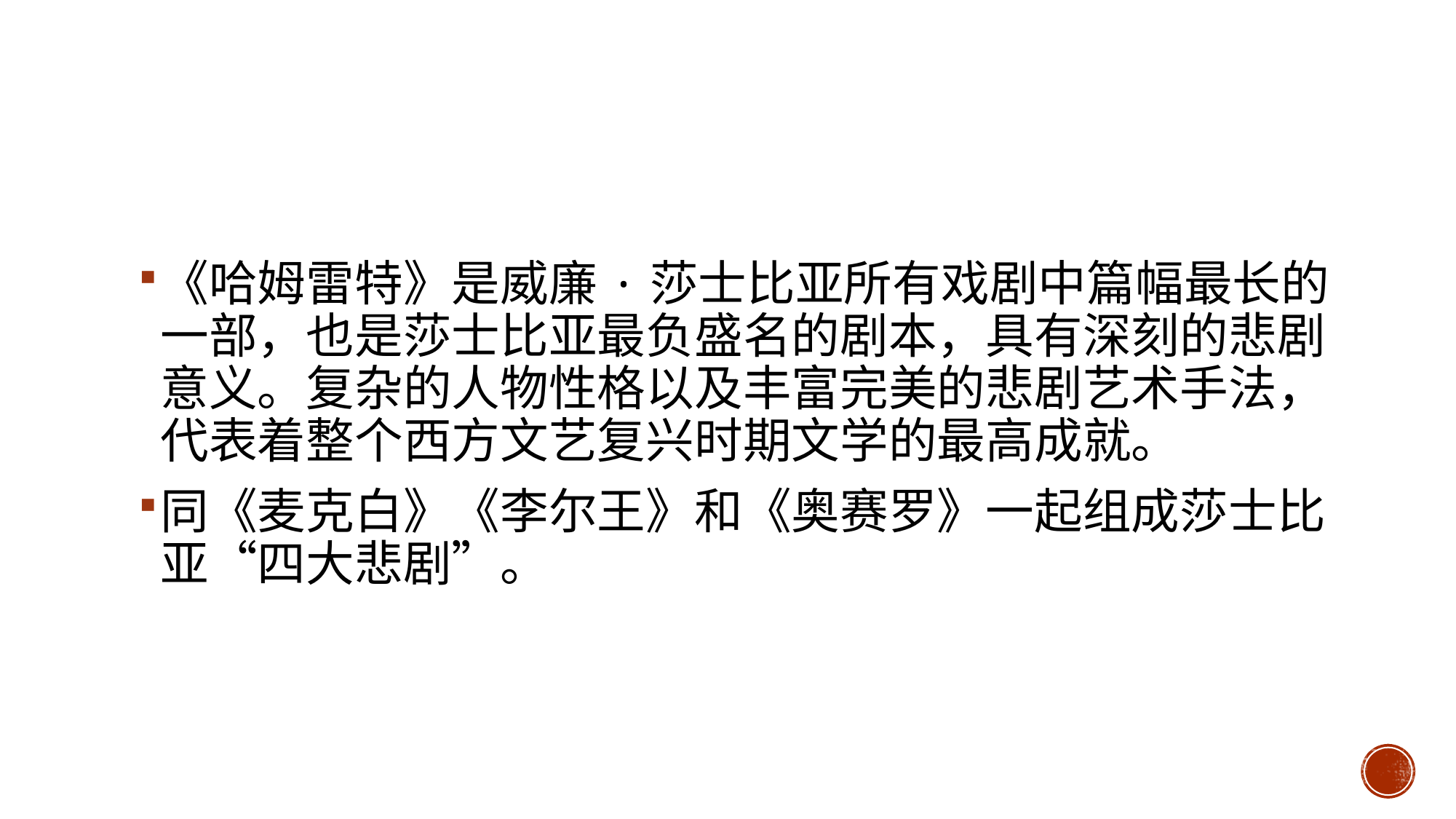

#
《哈姆雷特》是威廉·莎士比亚所有戏剧中篇幅最长的一部，也是莎士比亚最负盛名的剧本，具有深刻的悲剧意义。复杂的人物性格以及丰富完美的悲剧艺术手法，代表着整个西方文艺复兴时期文学的最高成就。
同《麦克白》《李尔王》和《奥赛罗》一起组成莎士比亚“四大悲剧”。